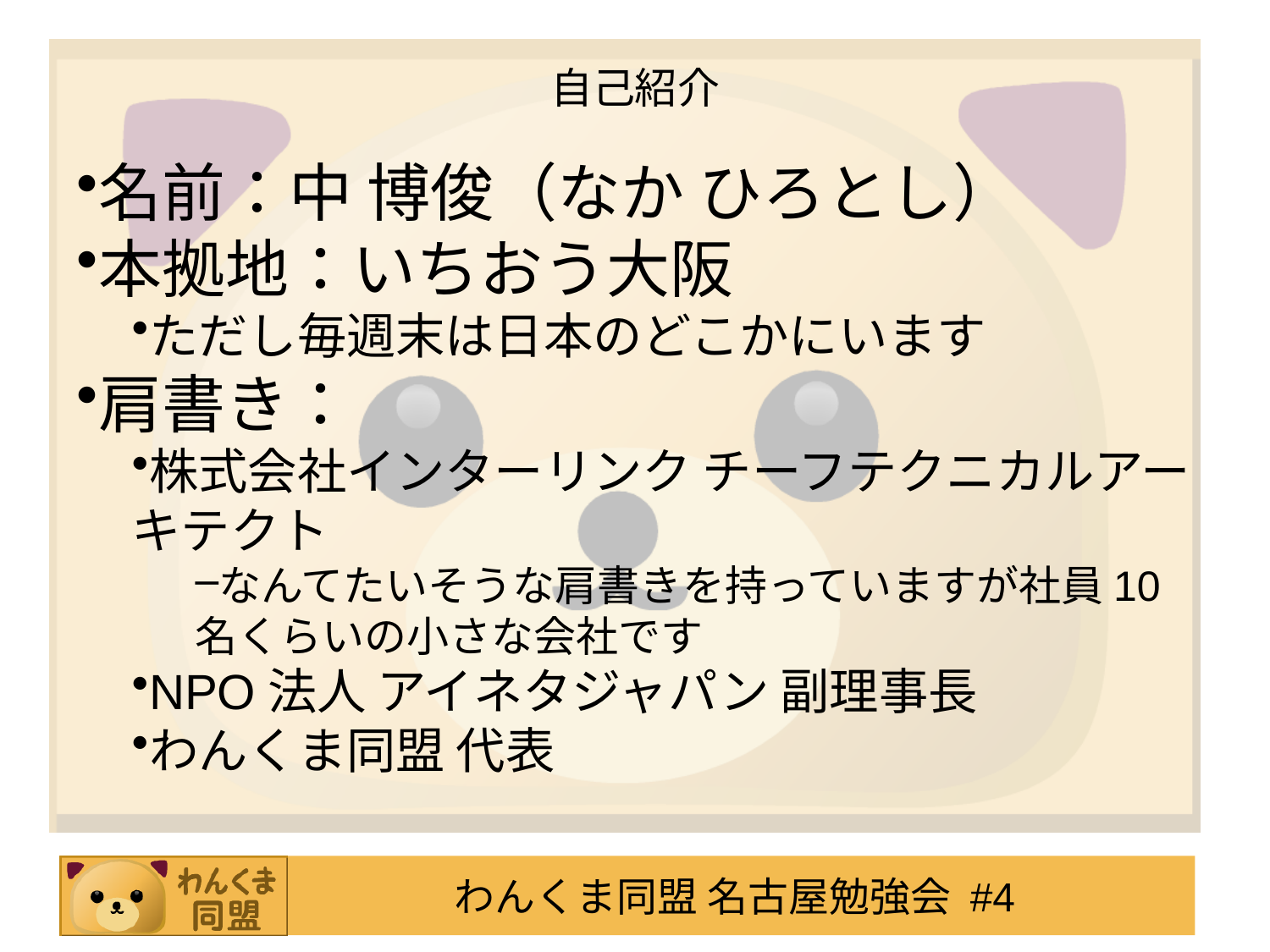

# 自己紹介
名前：中 博俊（なか ひろとし）
本拠地：いちおう大阪
ただし毎週末は日本のどこかにいます
肩書き：
株式会社インターリンク チーフテクニカルアーキテクト
なんてたいそうな肩書きを持っていますが社員10名くらいの小さな会社です
NPO法人 アイネタジャパン 副理事長
わんくま同盟 代表